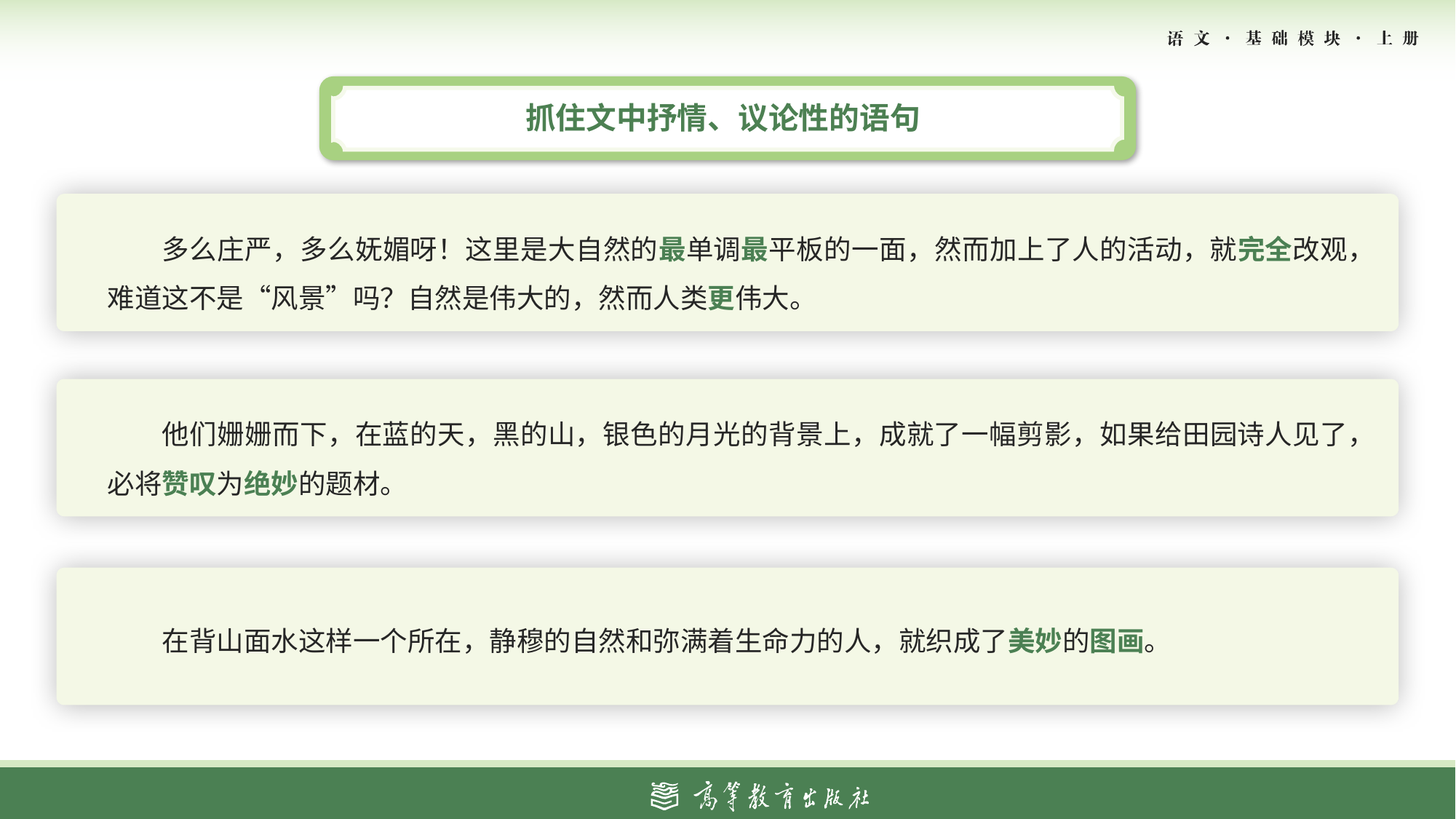

抓住文中抒情、议论性的语句

多么庄严，多么妩媚呀！这里是大自然的最单调最平板的一面，然而加上了人的活动，就完全改观，难道这不是“风景”吗？自然是伟大的，然而人类更伟大。

他们姗姗而下，在蓝的天，黑的山，银色的月光的背景上，成就了一幅剪影，如果给田园诗人见了，必将赞叹为绝妙的题材。

在背山面水这样一个所在，静穆的自然和弥满着生命力的人，就织成了美妙的图画。